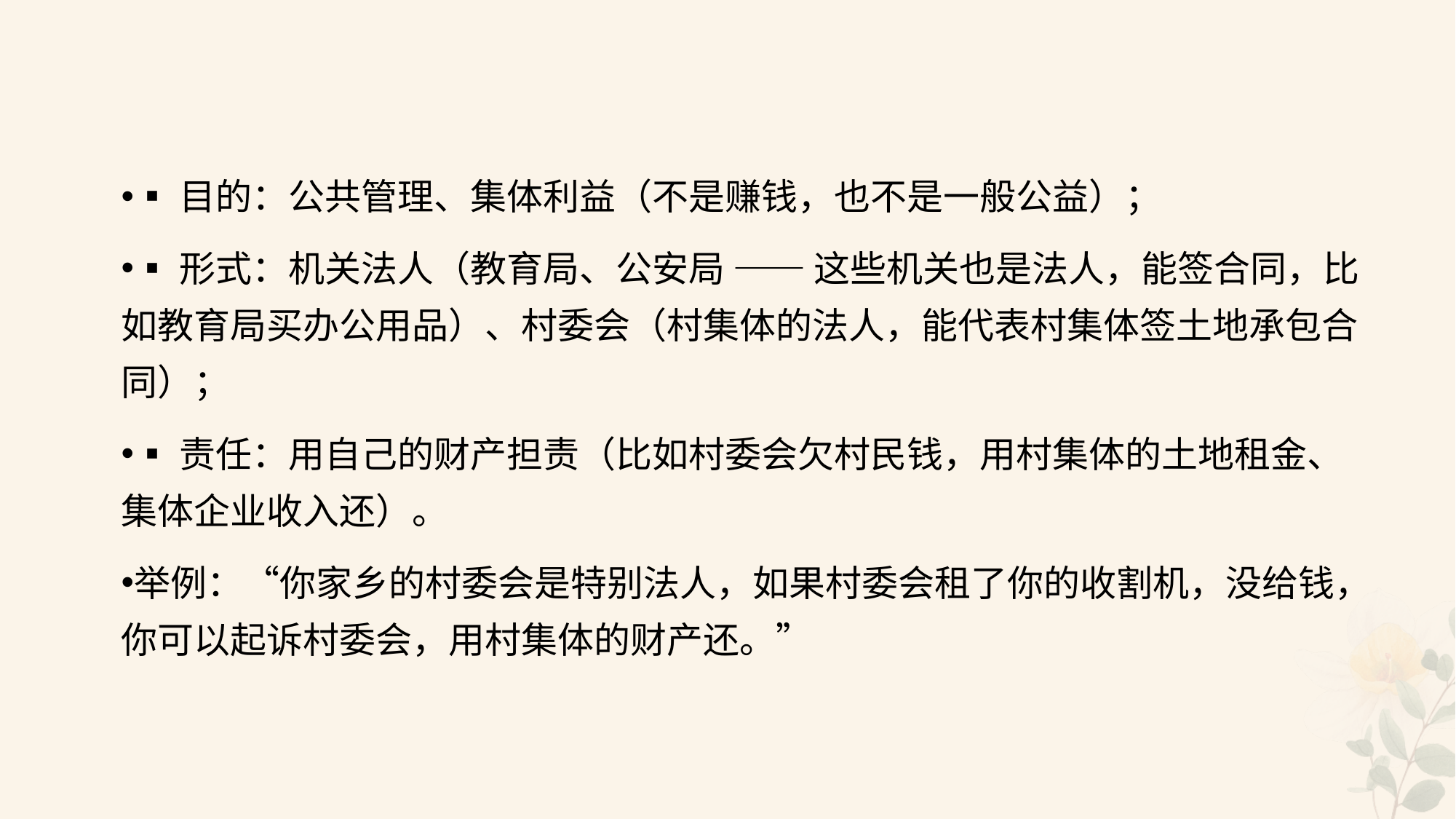

#
▪目的：公共管理、集体利益（不是赚钱，也不是一般公益）；
▪形式：机关法人（教育局、公安局 —— 这些机关也是法人，能签合同，比如教育局买办公用品）、村委会（村集体的法人，能代表村集体签土地承包合同）；
▪责任：用自己的财产担责（比如村委会欠村民钱，用村集体的土地租金、集体企业收入还）。
举例：“你家乡的村委会是特别法人，如果村委会租了你的收割机，没给钱，你可以起诉村委会，用村集体的财产还。”